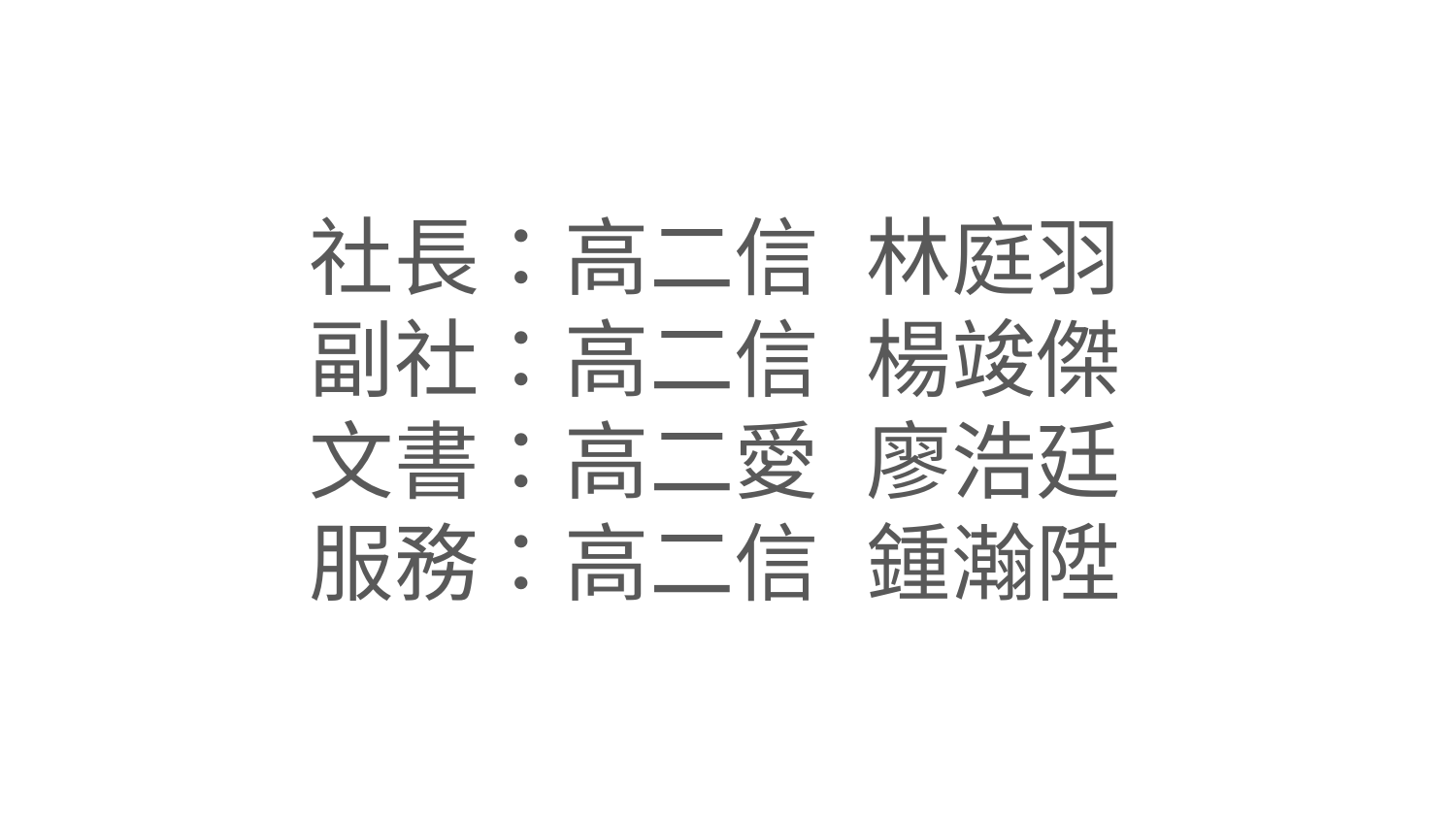

社長：高二信  林庭羽
副社：高二信  楊竣傑
文書：高二愛  廖浩廷
服務：高二信  鍾瀚陞